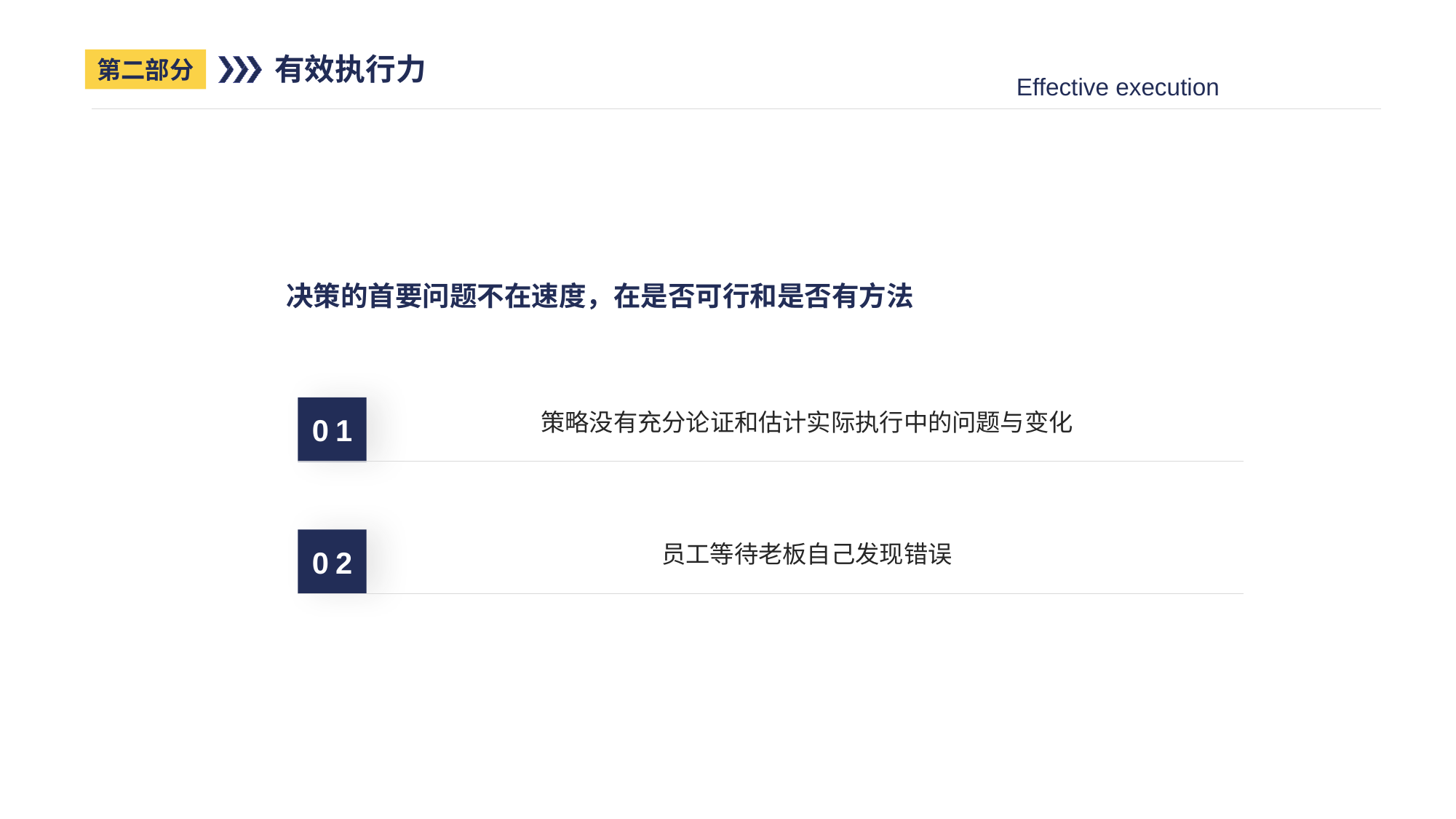

有效执行力
第二部分

Effective execution
决策的首要问题不在速度，在是否可行和是否有方法
0  1
策略没有充分论证和估计实际执行中的问题与变化
0  2
员工等待老板自己发现错误